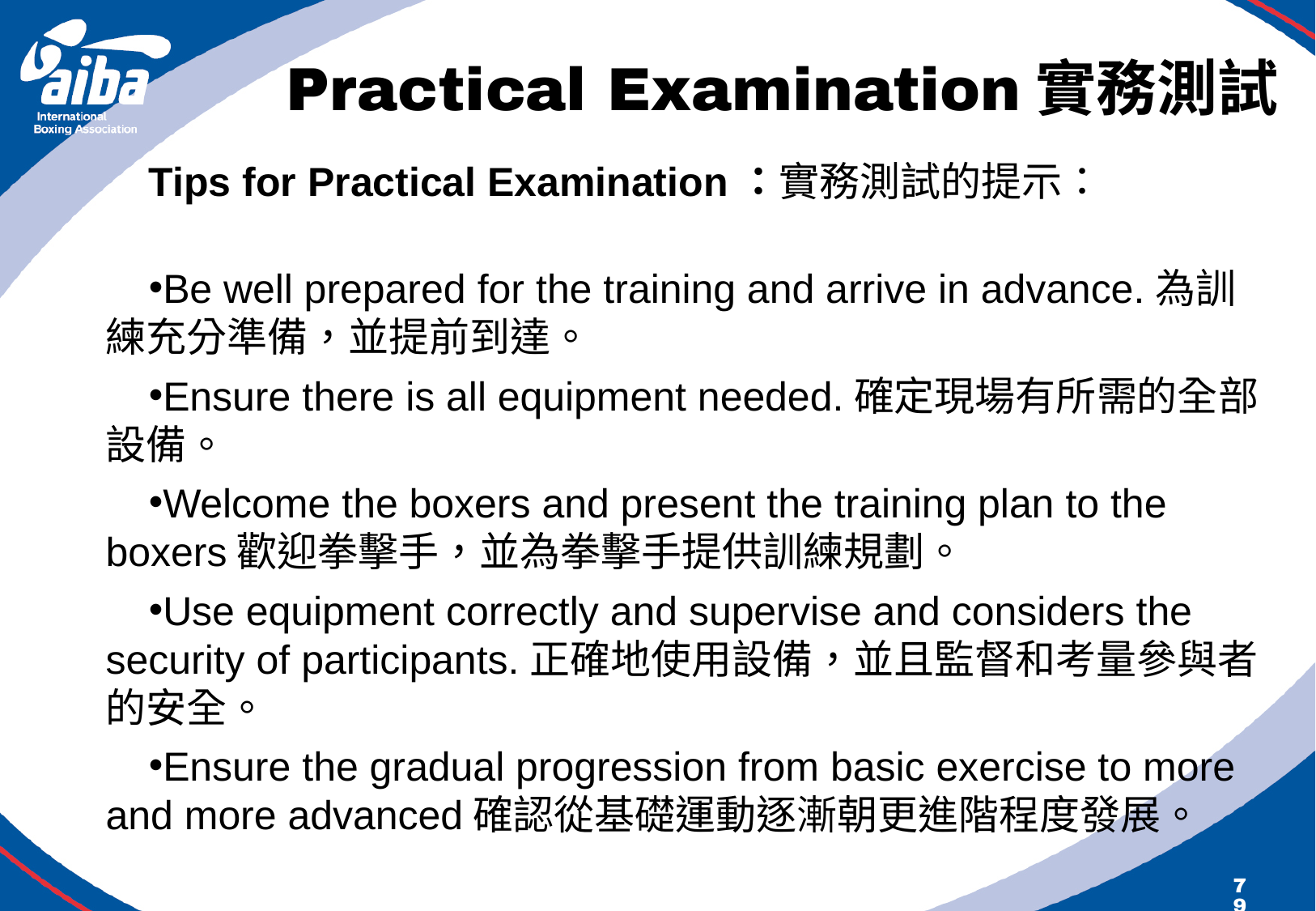

# Practical Examination實務測試
Tips for Practical Examination：實務測試的提示：
Be well prepared for the training and arrive in advance.為訓練充分準備，並提前到達。
Ensure there is all equipment needed.確定現場有所需的全部設備。
Welcome the boxers and present the training plan to the boxers歡迎拳擊手，並為拳擊手提供訓練規劃。
Use equipment correctly and supervise and considers the security of participants.正確地使用設備，並且監督和考量參與者的安全。
Ensure the gradual progression from basic exercise to more and more advanced確認從基礎運動逐漸朝更進階程度發展。
79